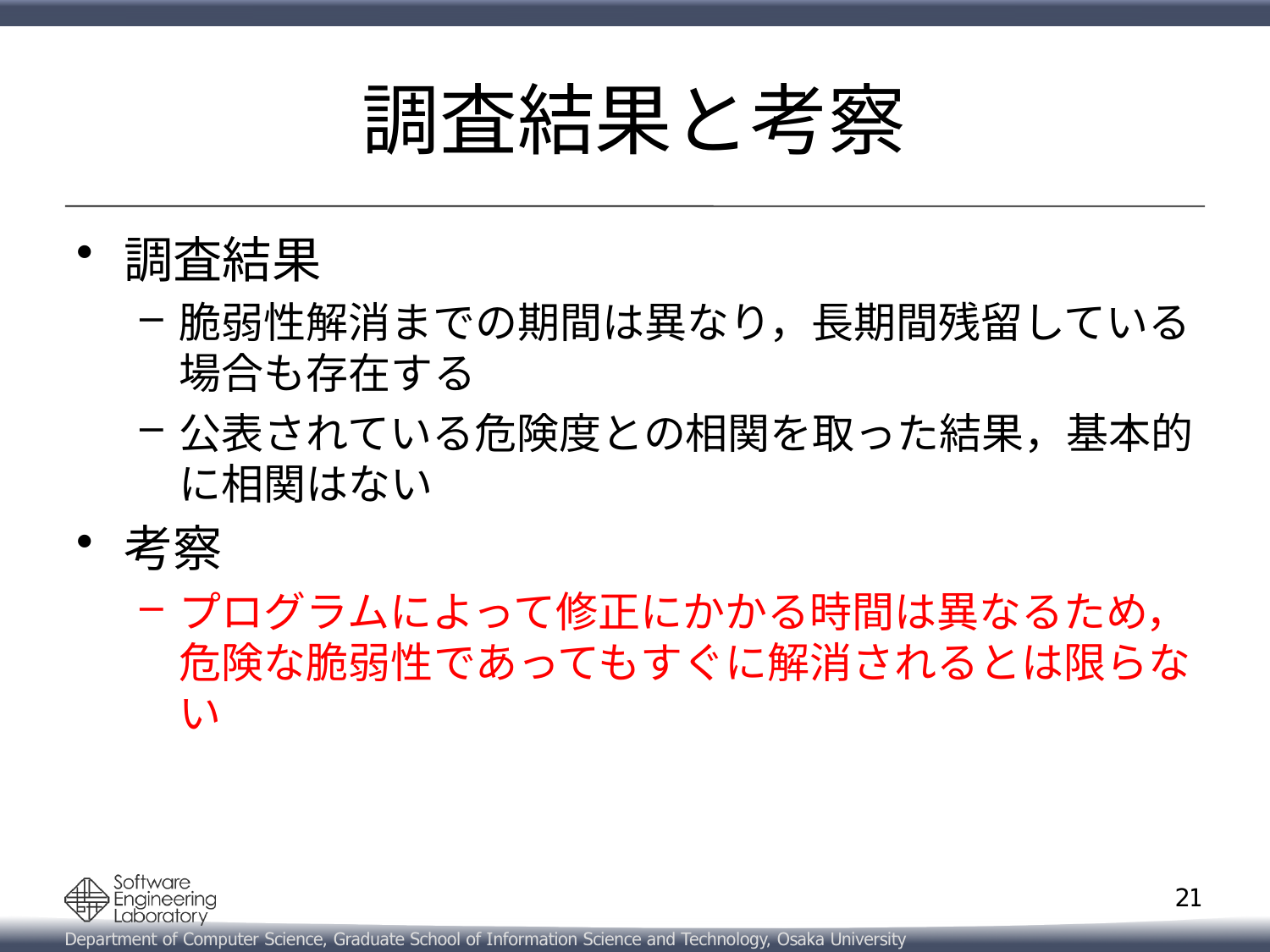

# 調査結果と考察
調査結果
脆弱性解消までの期間は異なり，長期間残留している
場合も存在する
公表されている危険度との相関を取った結果，基本的に相関はない
考察
プログラムによって修正にかかる時間は異なるため，
危険な脆弱性であってもすぐに解消されるとは限らない
21